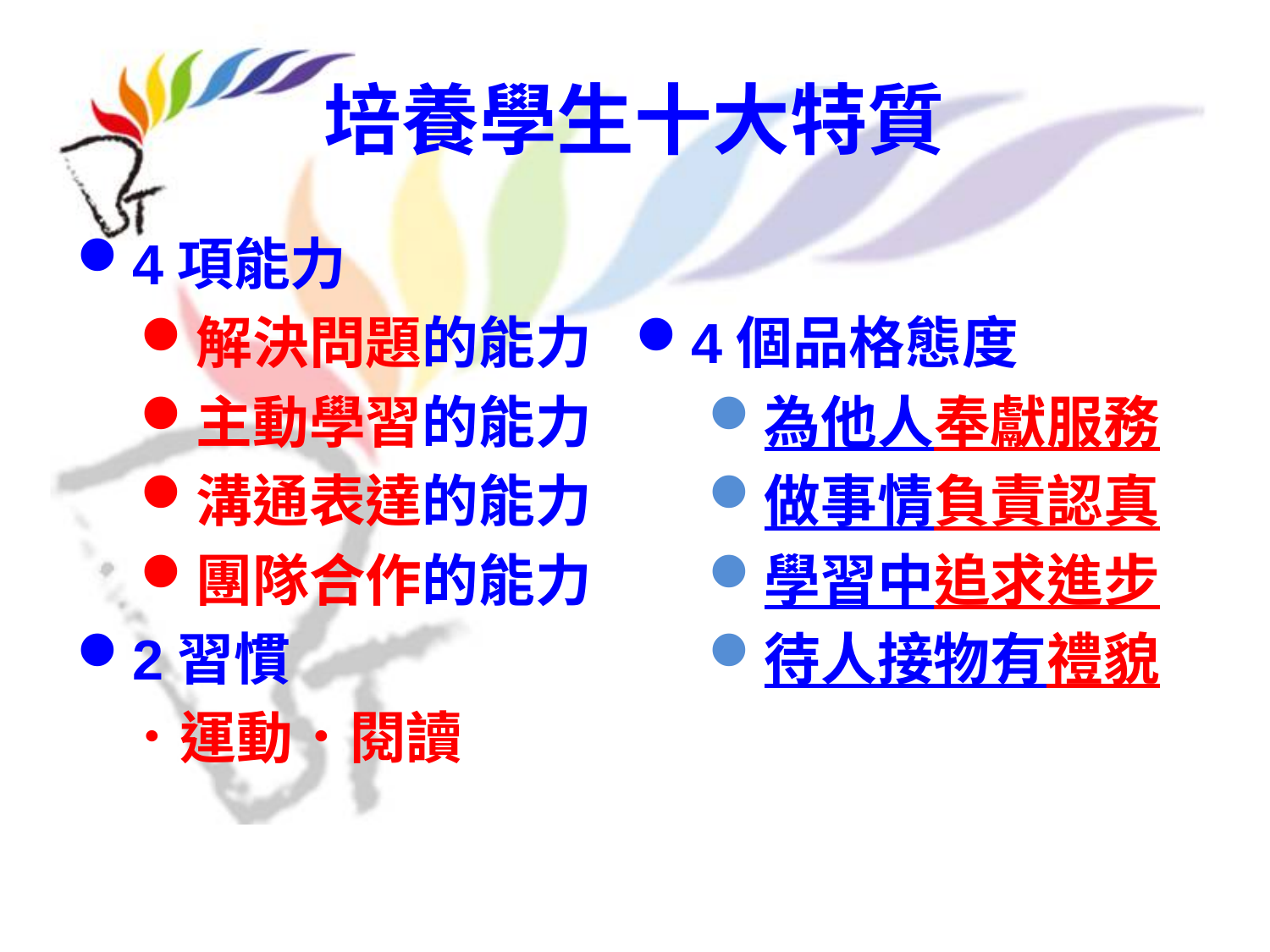

# 培養學生十大特質
4項能力
解決問題的能力
主動學習的能力
溝通表達的能力
團隊合作的能力
2習慣
．運動．閱讀

4個品格態度
為他人奉獻服務
做事情負責認真
學習中追求進步
待人接物有禮貌